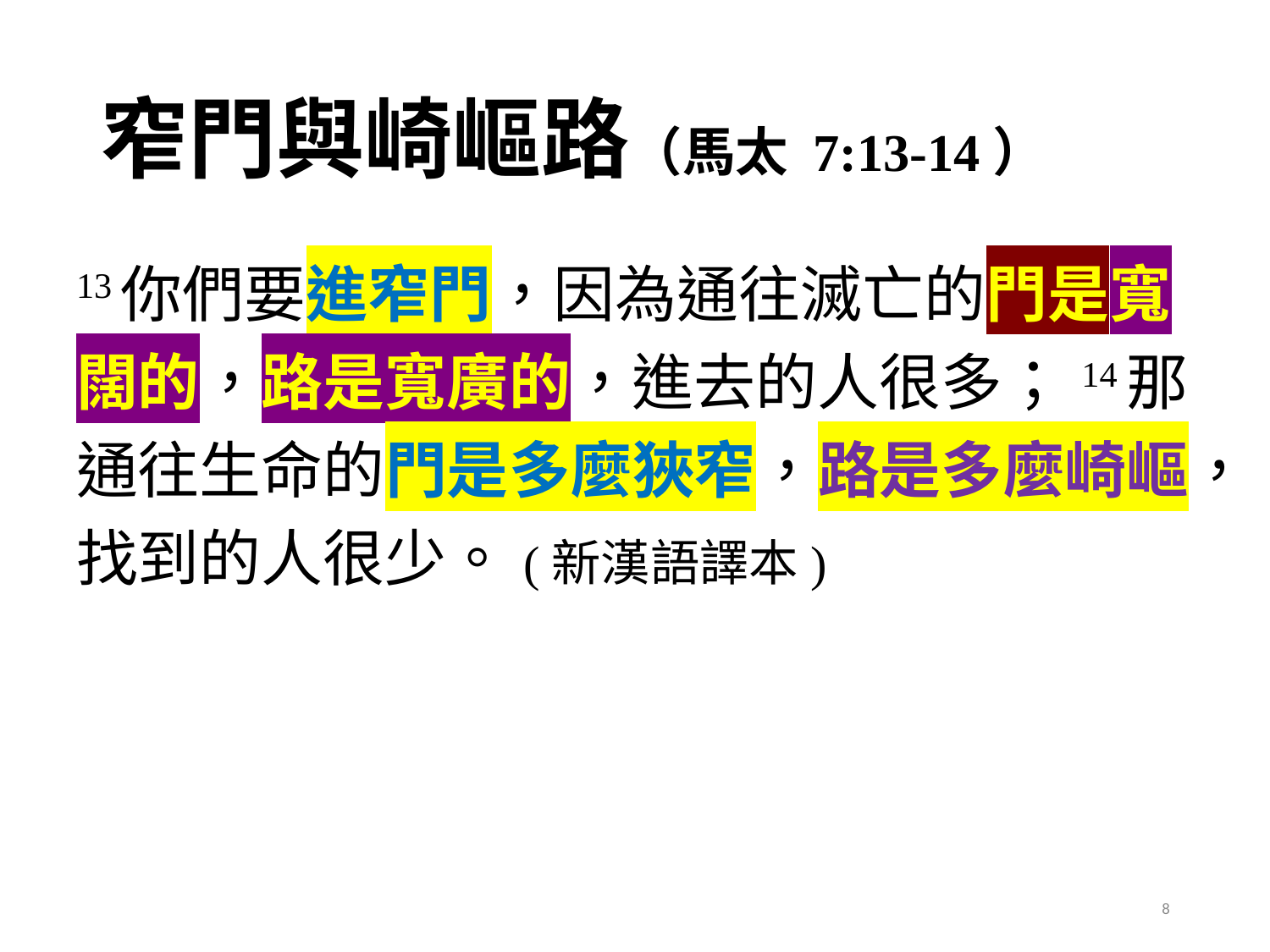

# 窄門與崎嶇路（馬太 7:13-14）
13你們要進窄門，因為通往滅亡的門是寬闊的，路是寬廣的，進去的人很多； 14那通往生命的門是多麼狹窄，路是多麼崎嶇，找到的人很少。(新漢語譯本)

8